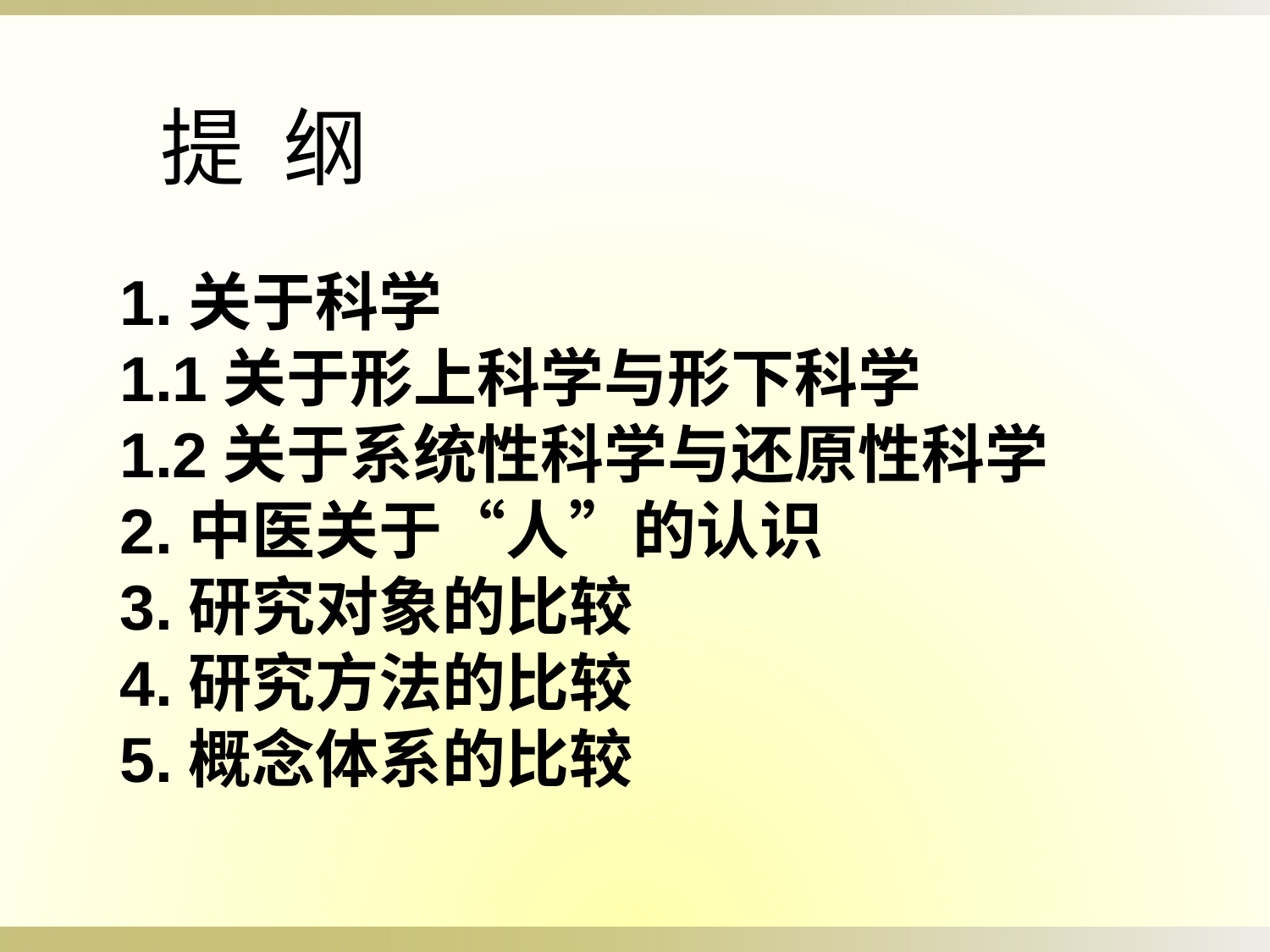

提  纲
1.关于科学
1.1关于形上科学与形下科学
1.2关于系统性科学与还原性科学
2.中医关于“人”的认识
3.研究对象的比较
4.研究方法的比较
5.概念体系的比较